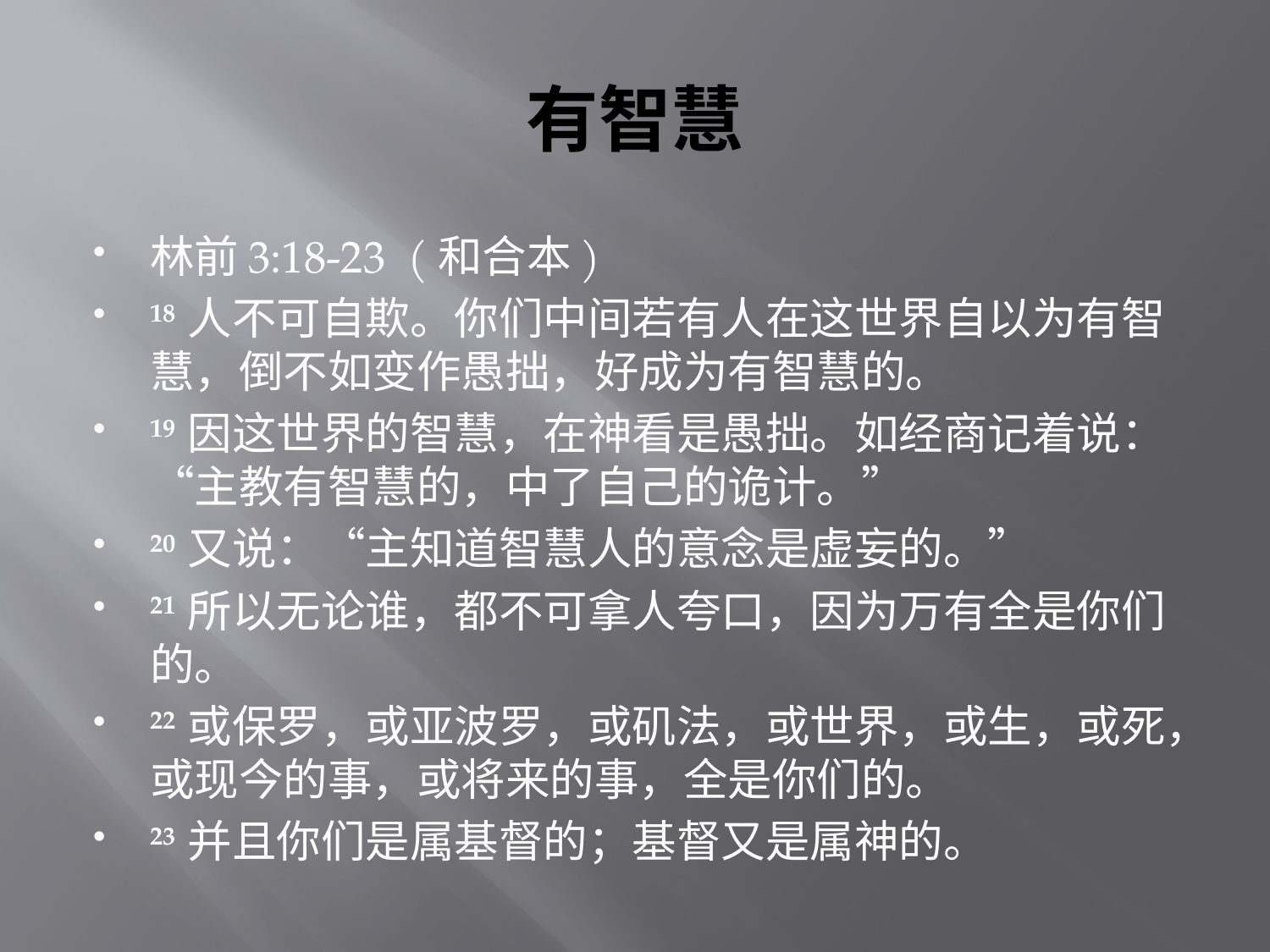

# 有智慧
林前3:18-23  (和合本)
18 人不可自欺。你们中间若有人在这世界自以为有智慧，倒不如变作愚拙，好成为有智慧的。
19 因这世界的智慧，在神看是愚拙。如经商记着说：“主教有智慧的，中了自己的诡计。”
20 又说：“主知道智慧人的意念是虚妄的。”
21 所以无论谁，都不可拿人夸口，因为万有全是你们的。
22 或保罗，或亚波罗，或矶法，或世界，或生，或死，或现今的事，或将来的事，全是你们的。
23 并且你们是属基督的；基督又是属神的。